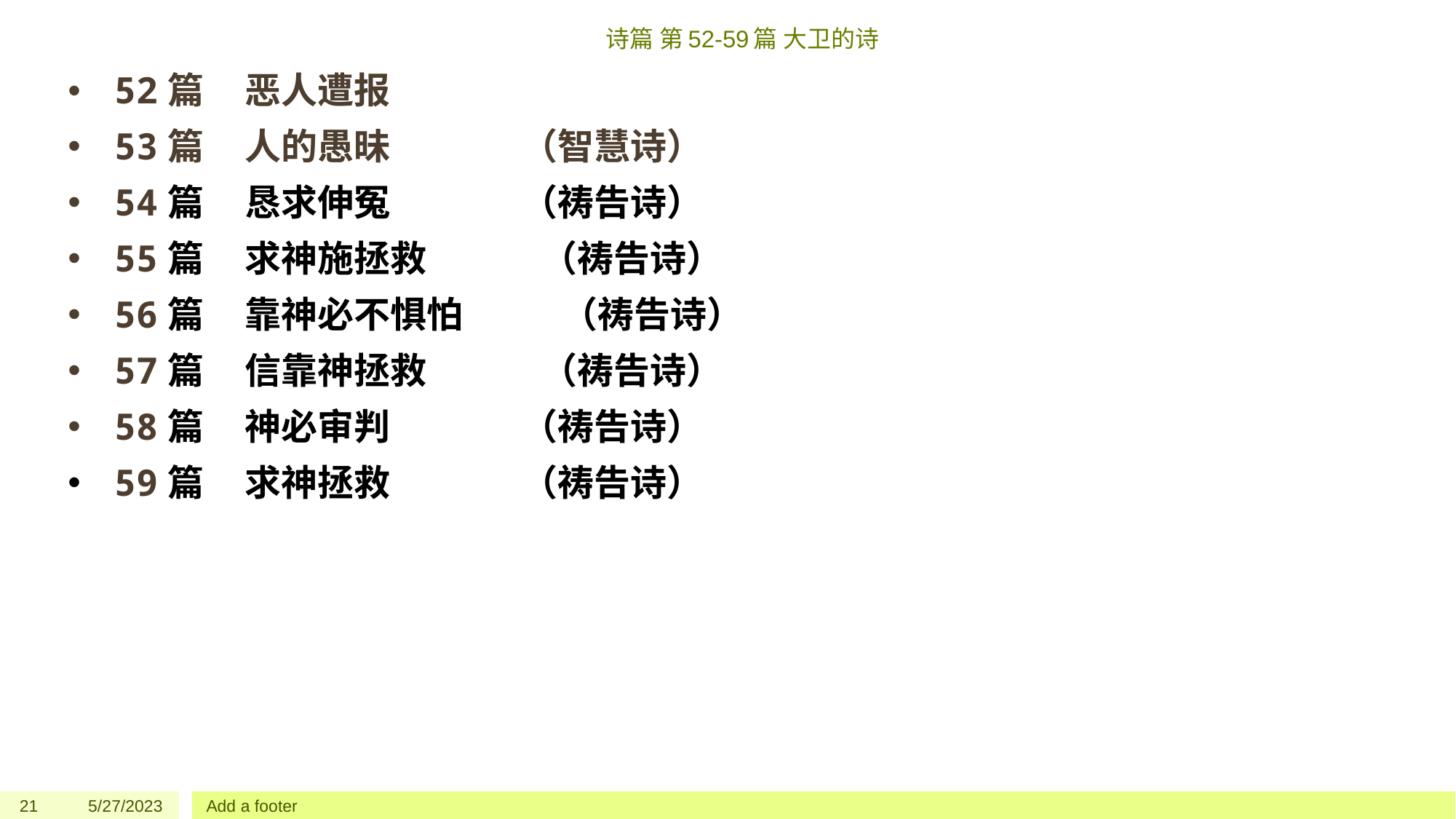

# 诗篇 第52-59篇 大卫的诗
 52篇     恶人遭报
 53篇     人的愚昧                （智慧诗）
 54篇     恳求伸冤                （祷告诗）
 55篇     求神施拯救              （祷告诗）
 56篇     靠神必不惧怕            （祷告诗）
 57篇     信靠神拯救              （祷告诗）
 58篇     神必审判                （祷告诗）
 59篇     求神拯救                （祷告诗）

21
5/27/2023
Add a footer